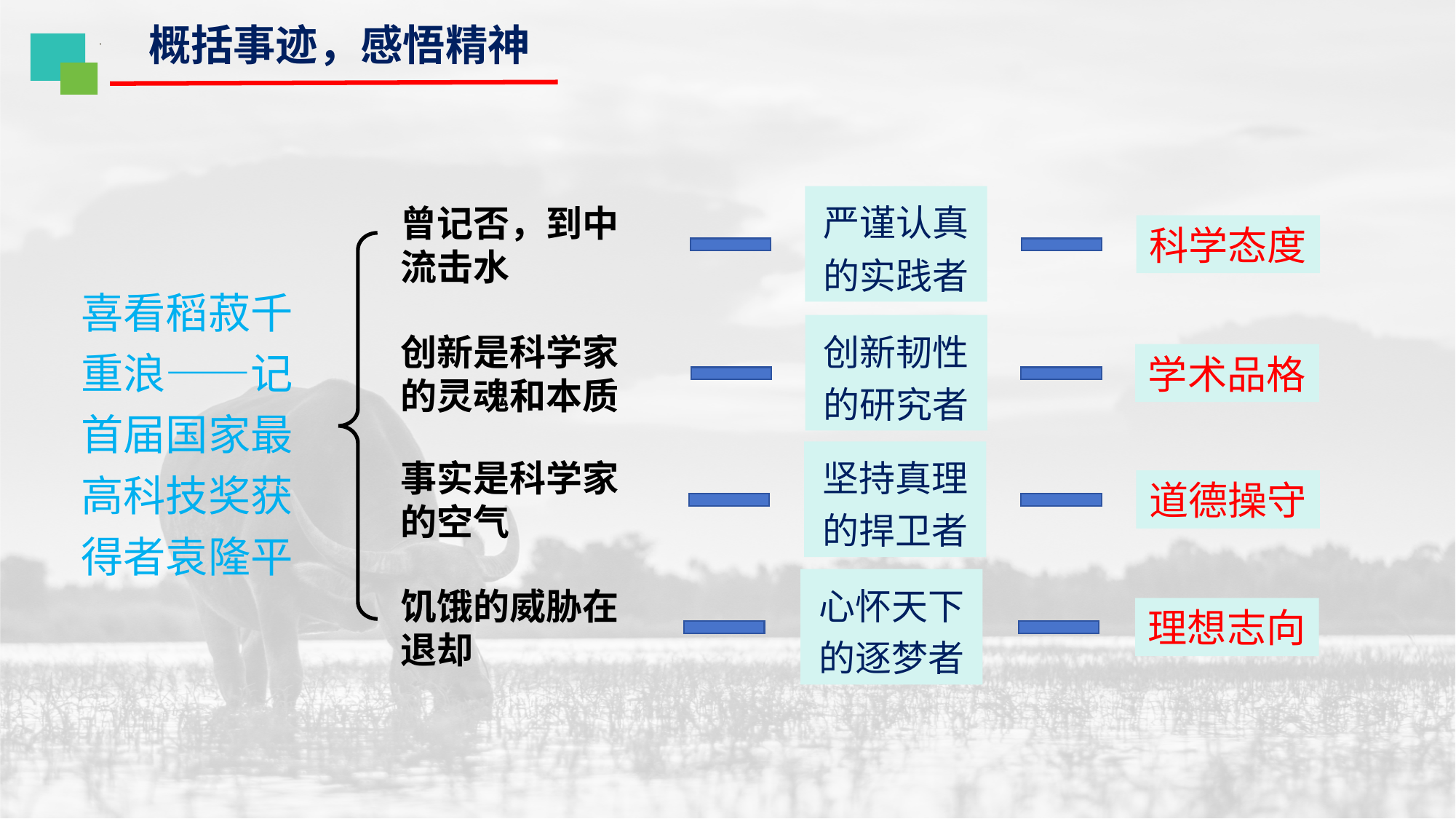

概括事迹，感悟精神

严谨认真的实践者
曾记否，到中流击水
科学态度

喜看稻菽千重浪——记首届国家最高科技奖获得者袁隆平
创新韧性的研究者
创新是科学家的灵魂和本质
学术品格

坚持真理的捍卫者
事实是科学家的空气
道德操守

心怀天下的逐梦者
饥饿的威胁在退却
理想志向